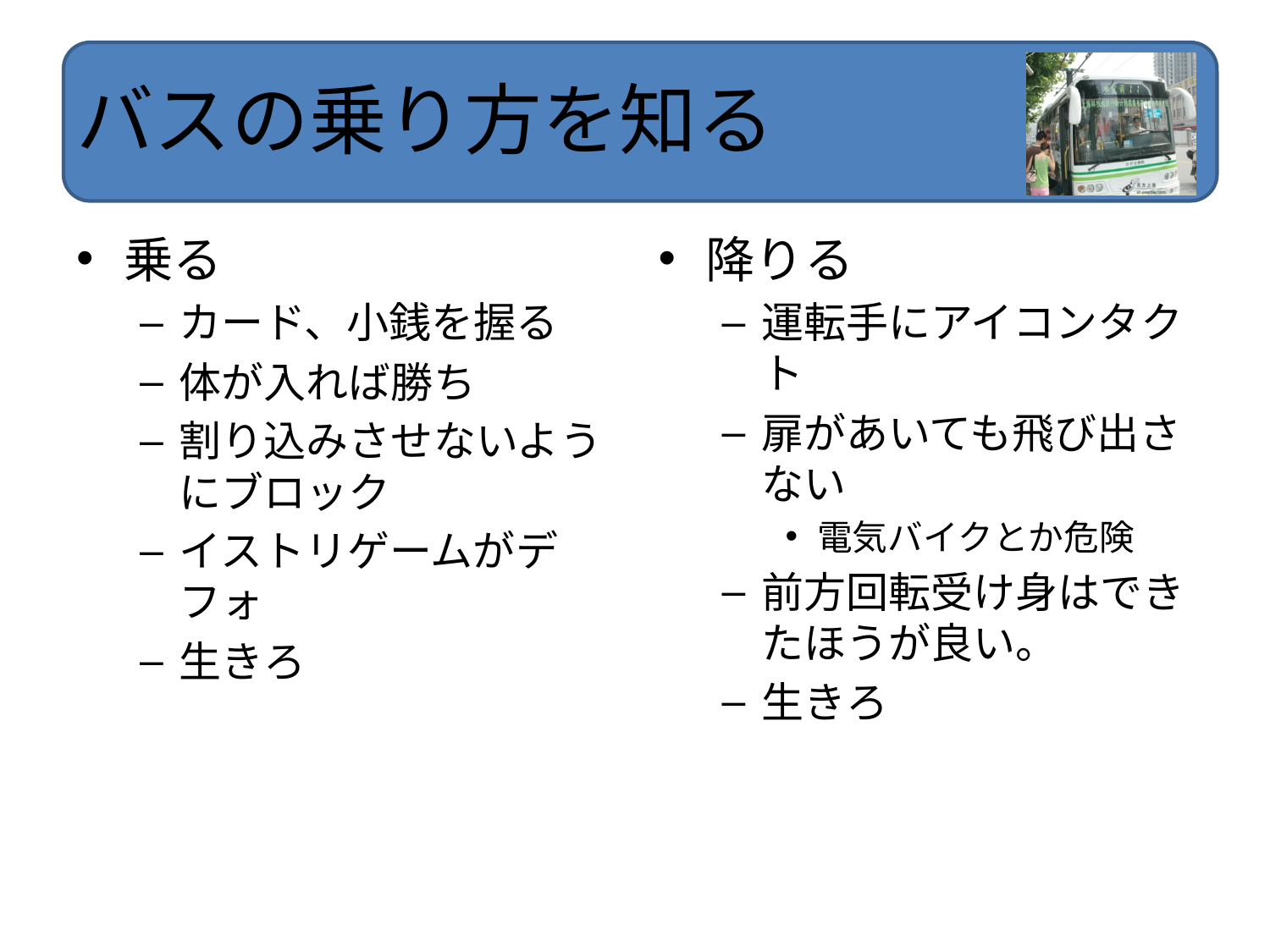

# バスの乗り方を知る
乗る
カード、小銭を握る
体が入れば勝ち
割り込みさせないようにブロック
イストリゲームがデフォ
生きろ
降りる
運転手にアイコンタクト
扉があいても飛び出さない
電気バイクとか危険
前方回転受け身はできたほうが良い。
生きろ